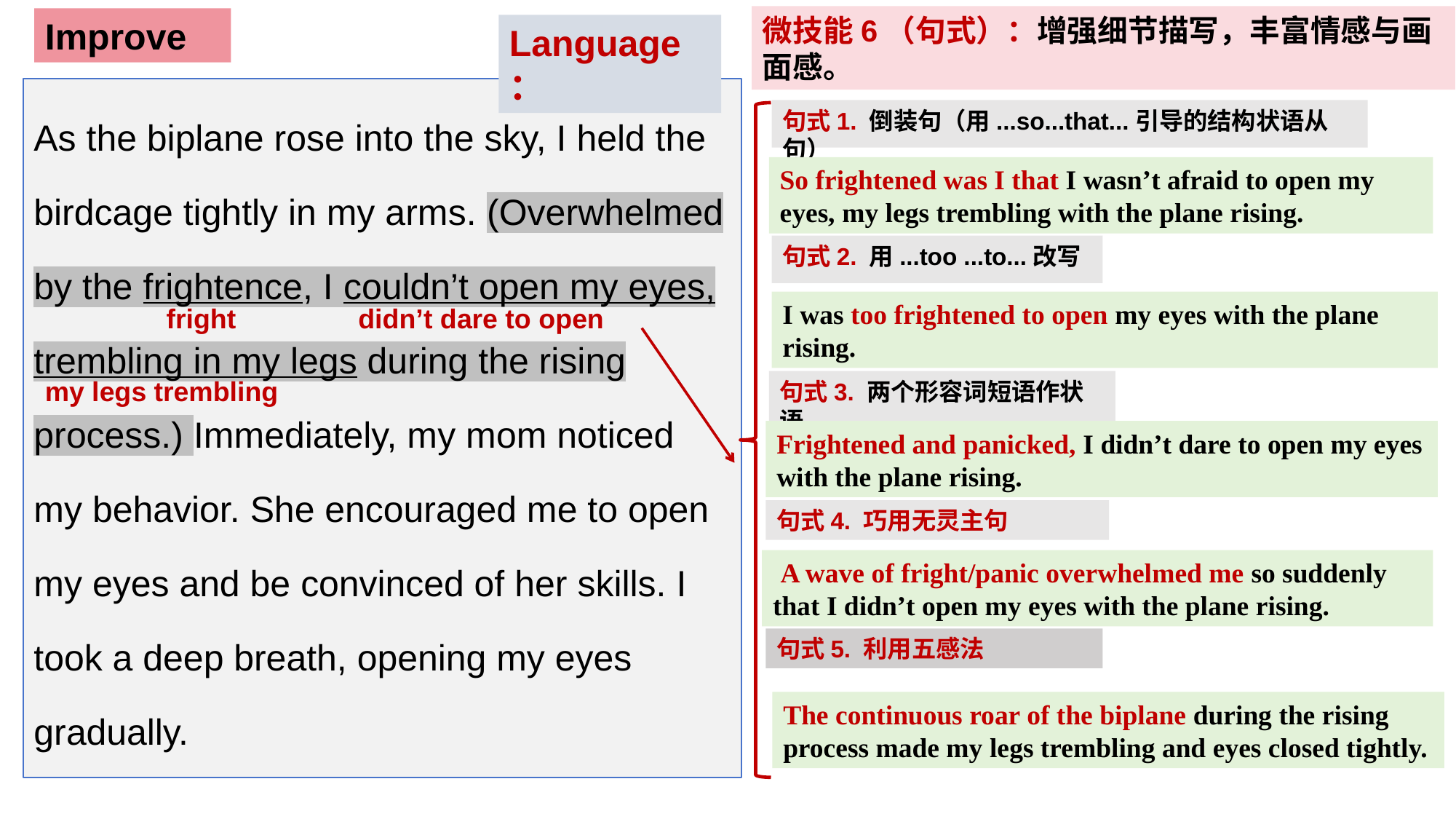

微技能6（句式）：增强细节描写，丰富情感与画面感。
Improve

Language：
As the biplane rose into the sky, I held the birdcage tightly in my arms. (Overwhelmed by the frightence, I couldn’t open my eyes, trembling in my legs during the rising process.) Immediately, my mom noticed my behavior. She encouraged me to open my eyes and be convinced of her skills. I took a deep breath, opening my eyes gradually.
句式1. 倒装句（用...so...that...引导的结构状语从句）

So frightened was I that I wasn’t afraid to open my eyes, my legs trembling with the plane rising.
句式2. 用...too ...to...改写

I was too frightened to open my eyes with the plane rising.
fright
didn’t dare to open
my legs trembling
句式3. 两个形容词短语作状语
Frightened and panicked, I didn’t dare to open my eyes with the plane rising.
句式4. 巧用无灵主句
 A wave of fright/panic overwhelmed me so suddenly that I didn’t open my eyes with the plane rising.
句式5. 利用五感法
The continuous roar of the biplane during the rising process made my legs trembling and eyes closed tightly.